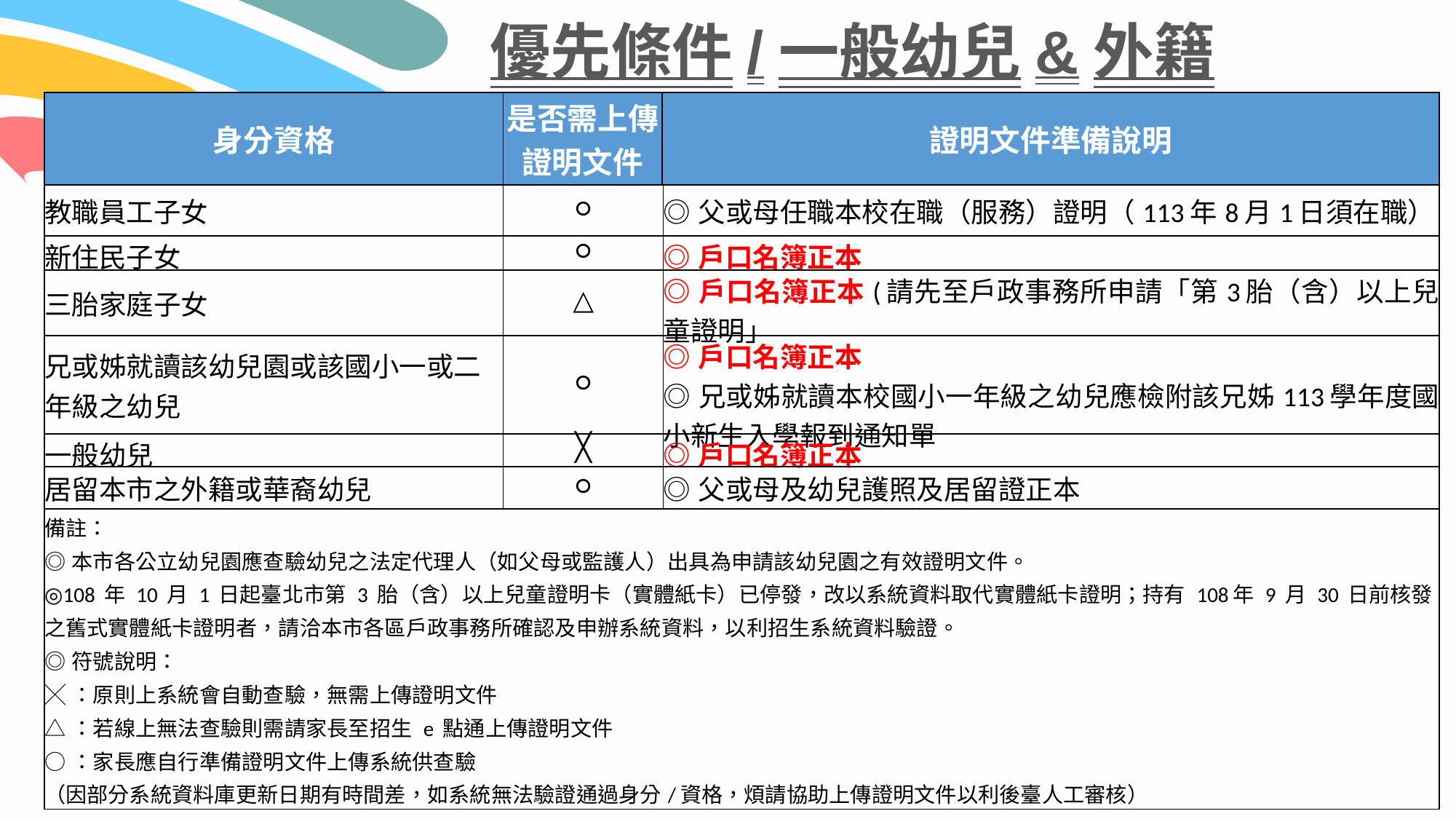

優先條件/一般幼兒&外籍
| 身分資格 | 是否需上傳證明文件 | 證明文件準備說明 |
| --- | --- | --- |
| 教職員工子女 | ○ | ◎父或母任職本校在職（服務）證明（113年8月1日須在職） |
| --- | --- | --- |
| 新住民子女 | ○ | ◎戶口名簿正本 |
| 三胎家庭子女 | △ | ◎戶口名簿正本(請先至戶政事務所申請「第3胎（含）以上兒童證明」 |
| 兄或姊就讀該幼兒園或該國小一或二年級之幼兒 | ○ | ◎戶口名簿正本 ◎兄或姊就讀本校國小一年級之幼兒應檢附該兄姊113學年度國小新生入學報到通知單 |
| 一般幼兒 | ╳ | ◎戶口名簿正本 |
| 居留本市之外籍或華裔幼兒 | ○ | ◎父或母及幼兒護照及居留證正本 |
| 備註： ◎本市各公立幼兒園應查驗幼兒之法定代理人（如父母或監護人）出具為申請該幼兒園之有效證明文件。 ◎108 年 10 月 1 日起臺北市第 3 胎（含）以上兒童證明卡（實體紙卡）已停發，改以系統資料取代實體紙卡證明；持有 108年 9 月 30 日前核發之舊式實體紙卡證明者，請洽本市各區戶政事務所確認及申辦系統資料，以利招生系統資料驗證。 ◎符號說明： ╳：原則上系統會自動查驗，無需上傳證明文件 △：若線上無法查驗則需請家長至招生 e 點通上傳證明文件 ○：家長應自行準備證明文件上傳系統供查驗 （因部分系統資料庫更新日期有時間差，如系統無法驗證通過身分/資格，煩請協助上傳證明文件以利後臺人工審核） |  |  |